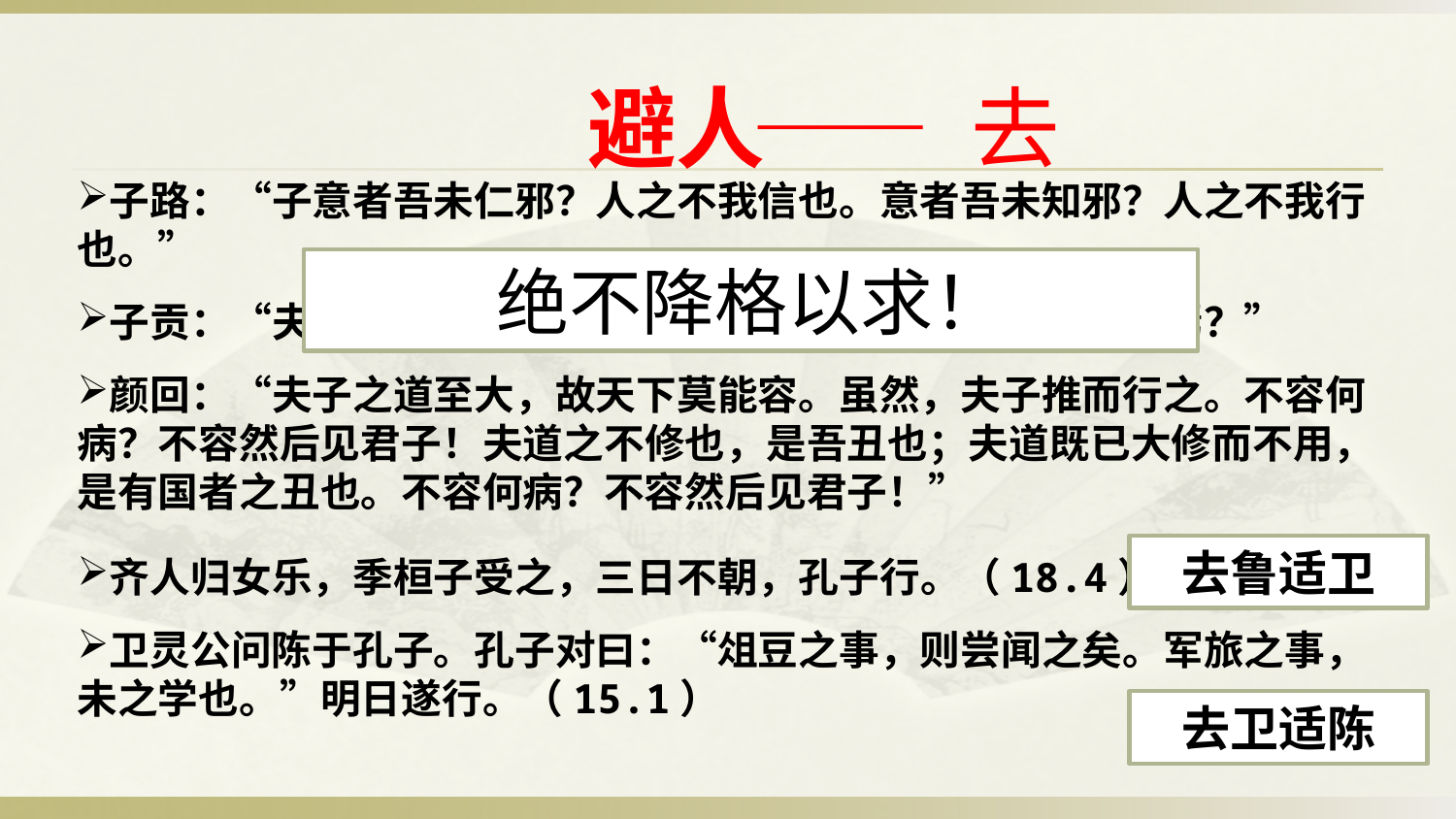

避人
—— 去
子路：“子意者吾未仁邪？人之不我信也。意者吾未知邪？人之不我行也。”
子贡：“夫子之道至大也，故天下莫能容夫子。夫子盖少贬焉？”
颜回：“夫子之道至大，故天下莫能容。虽然，夫子推而行之。不容何病？不容然后见君子！夫道之不修也，是吾丑也；夫道既已大修而不用，是有国者之丑也。不容何病？不容然后见君子！”
绝不降格以求！
去鲁适卫
齐人归女乐，季桓子受之，三日不朝，孔子行。（18.4）
卫灵公问陈于孔子。孔子对曰：“俎豆之事，则尝闻之矣。军旅之事，未之学也。”明日遂行。（15.1）
去卫适陈